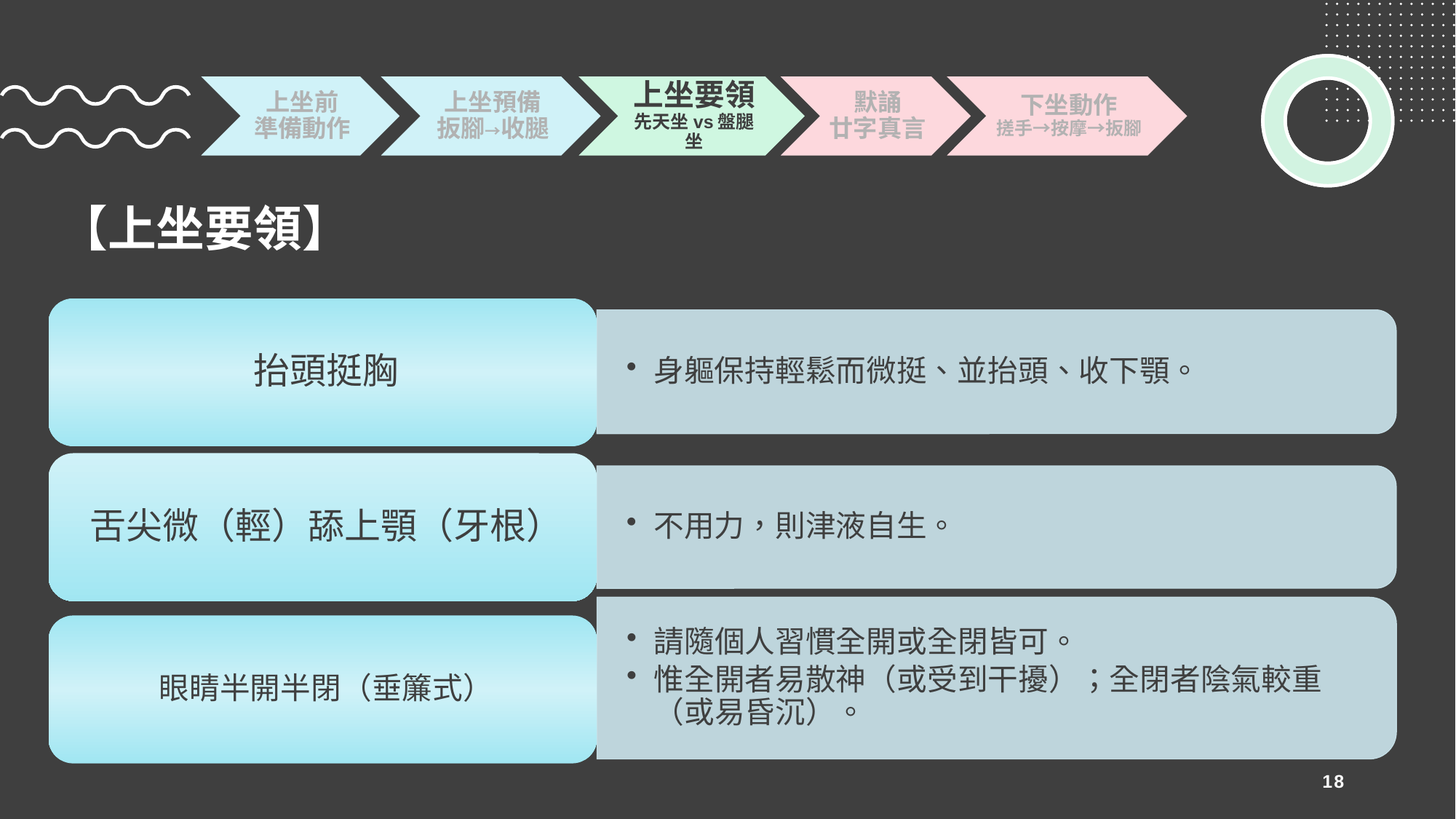

上坐前
準備動作
上坐預備
扳腳→收腿
上坐要領
先天坐vs盤腿坐
默誦
廿字真言
下坐動作
搓手→按摩→扳腳
【上坐要領】
身軀保持輕鬆而微挺、並抬頭、收下顎。
抬頭挺胸
不用力，則津液自生。
舌尖微（輕）舔上顎（牙根）
請隨個人習慣全開或全閉皆可。
惟全開者易散神（或受到干擾）；全閉者陰氣較重（或易昏沉）。
眼睛半開半閉（垂簾式）
18